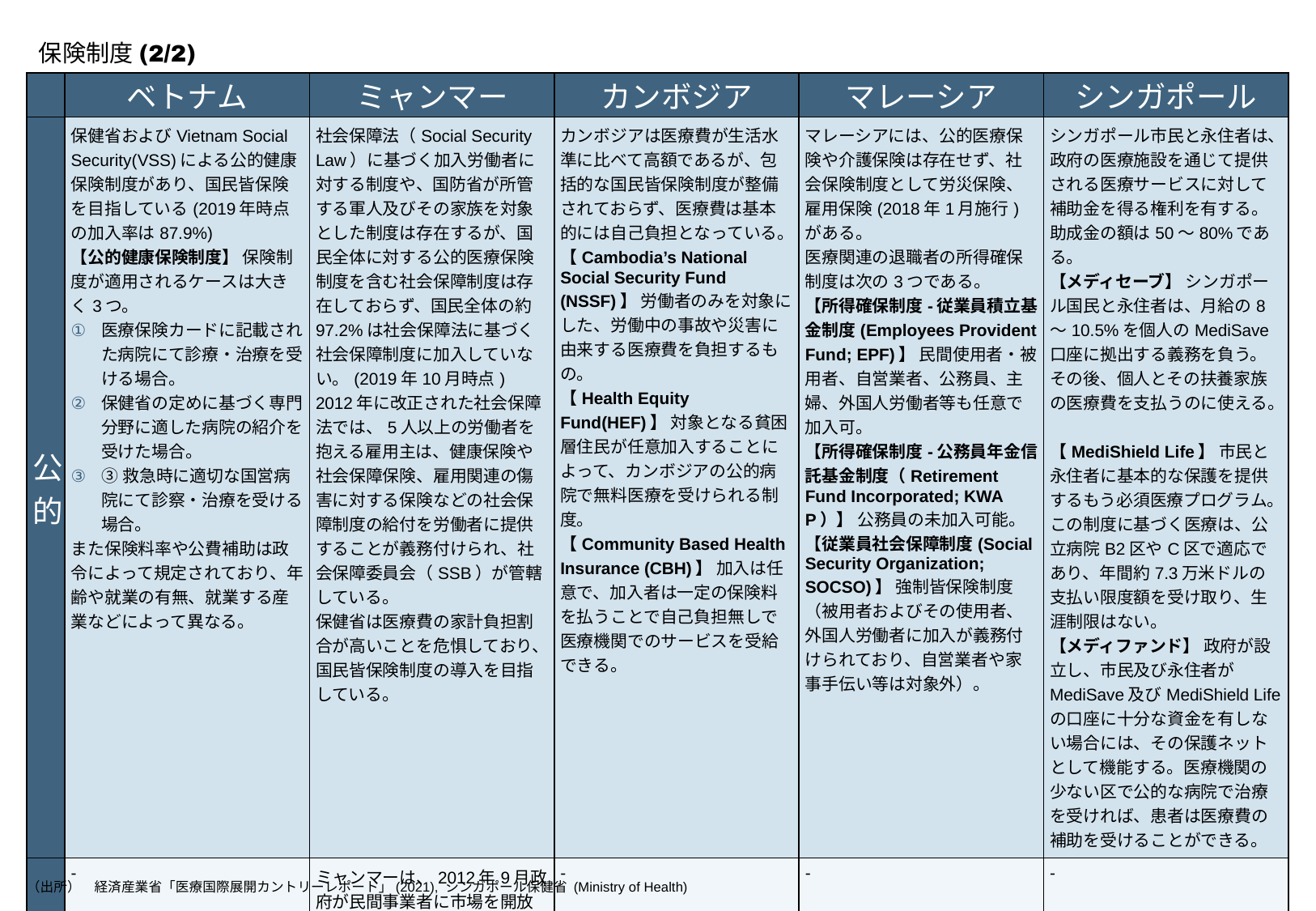

# 保険制度(2/2)

|  | ベトナム | ミャンマー | カンボジア | マレーシア | シンガポール |
| --- | --- | --- | --- | --- | --- |
| 公的 | 保健省およびVietnam Social Security(VSS)による公的健康保険制度があり、国民皆保険を目指している(2019年時点の加入率は87.9%) 【公的健康保険制度】 保険制度が適用されるケースは大きく3つ。 医療保険カードに記載された病院にて診療・治療を受ける場合。 保健省の定めに基づく専門分野に適した病院の紹介を受けた場合。 ③救急時に適切な国営病院にて診察・治療を受ける場合。 また保険料率や公費補助は政令によって規定されており、年齢や就業の有無、就業する産業などによって異なる。 | 社会保障法（Social Security Law）に基づく加入労働者に対する制度や、国防省が所管する軍人及びその家族を対象とした制度は存在するが、国民全体に対する公的医療保険制度を含む社会保障制度は存在しておらず、国民全体の約97.2%は社会保障法に基づく社会保障制度に加入していない。(2019年10月時点) 2012年に改正された社会保障法では、5人以上の労働者を抱える雇用主は、健康保険や社会保障保険、雇用関連の傷害に対する保険などの社会保障制度の給付を労働者に提供することが義務付けられ、社会保障委員会（SSB）が管轄している。 保健省は医療費の家計負担割合が高いことを危惧しており、国民皆保険制度の導入を目指している。 | カンボジアは医療費が生活水準に比べて高額であるが、包括的な国民皆保険制度が整備されておらず、医療費は基本的には自己負担となっている。 【Cambodia’s National Social Security Fund (NSSF)】 労働者のみを対象にした、労働中の事故や災害に由来する医療費を負担するもの。 【Health Equity Fund(HEF)】 対象となる貧困層住民が任意加入することによって、カンボジアの公的病院で無料医療を受けられる制度。 【Community Based Health Insurance (CBH)】 加入は任意で、加入者は一定の保険料を払うことで自己負担無しで医療機関でのサービスを受給できる。 | マレーシアには、公的医療保険や介護保険は存在せず、社会保険制度として労災保険、雇用保険(2018年1月施行)がある。 医療関連の退職者の所得確保制度は次の3つである。 【所得確保制度-従業員積立基金制度(Employees Provident Fund; EPF)】 民間使用者・被用者、自営業者、公務員、主婦、外国人労働者等も任意で加入可。 【所得確保制度-公務員年金信託基金制度（Retirement Fund Incorporated; KWAP）】 公務員の未加入可能。 【従業員社会保障制度(Social Security Organization; SOCSO)】 強制皆保険制度（被用者およびその使用者、外国人労働者に加入が義務付けられており、自営業者や家事手伝い等は対象外）。 | シンガポール市民と永住者は、政府の医療施設を通じて提供される医療サービスに対して補助金を得る権利を有する。助成金の額は50～80%である。 【メディセーブ】 シンガポール国民と永住者は、月給の8～10.5%を個人のMediSave口座に拠出する義務を負う。その後、個人とその扶養家族の医療費を支払うのに使える。 【MediShield Life】 市民と永住者に基本的な保護を提供するもう必須医療プログラム。この制度に基づく医療は、公立病院B2区やC区で適応であり、年間約7.3万米ドルの支払い限度額を受け取り、生涯制限はない。 【メディファンド】 政府が設立し、市民及び永住者がMediSave及びMediShield Lifeの口座に十分な資金を有しない場合には、その保護ネットとして機能する。医療機関の少ない区で公的な病院で治療を受ければ、患者は医療費の補助を受けることができる。 |
| 民間 | - | ミャンマーは、2012年9月政府が民間事業者に市場を開放することを発表し、2013年5月より国内民間保険会社に営業免許を交付開始。2016年10月現在、民間保険会社リスト12社がミャンマー保険公社HPに掲載されている。 外資保険会社については、経済特区（SEZ）内でのみ保険営業が認められている。 | - | - | - |
（出所）　経済産業省「医療国際展開カントリーレポート」(2021), シンガポール保健省 (Ministry of Health)